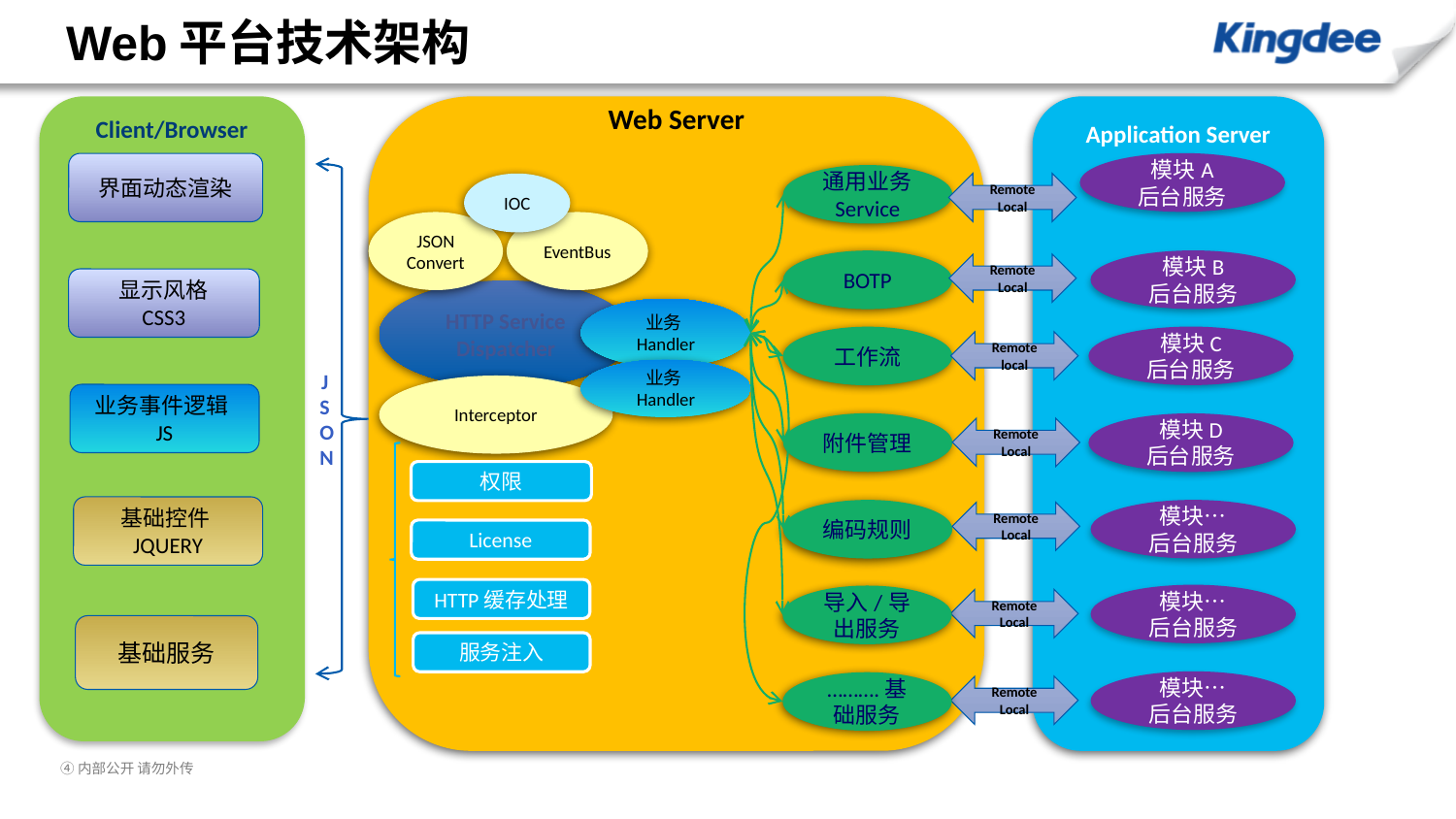

# Web平台技术架构
Application Server

Client/Browser

Web Server

模块A
后台服务
界面动态渲染
Json
通用业务 Service
Remote
Local
IOC
JSON
Convert
EventBus
模块B
后台服务
BOTP
Remote
Local
显示风格
CSS3
HTTP Service Dispatcher
业务Handler
模块C
后台服务
工作流
Remote
local
业务Handler
Interceptor
业务事件逻辑JS
附件管理
模块D
后台服务
Remote
Local

权限
基础控件JQUERY
编码规则
模块…
后台服务
License
HTTP缓存处理
Remote
Local
Remote
Local
模块…
后台服务
导入/导出服务
服务注入
模块…
后台服务
……….基础服务
Remote
Local
基础服务